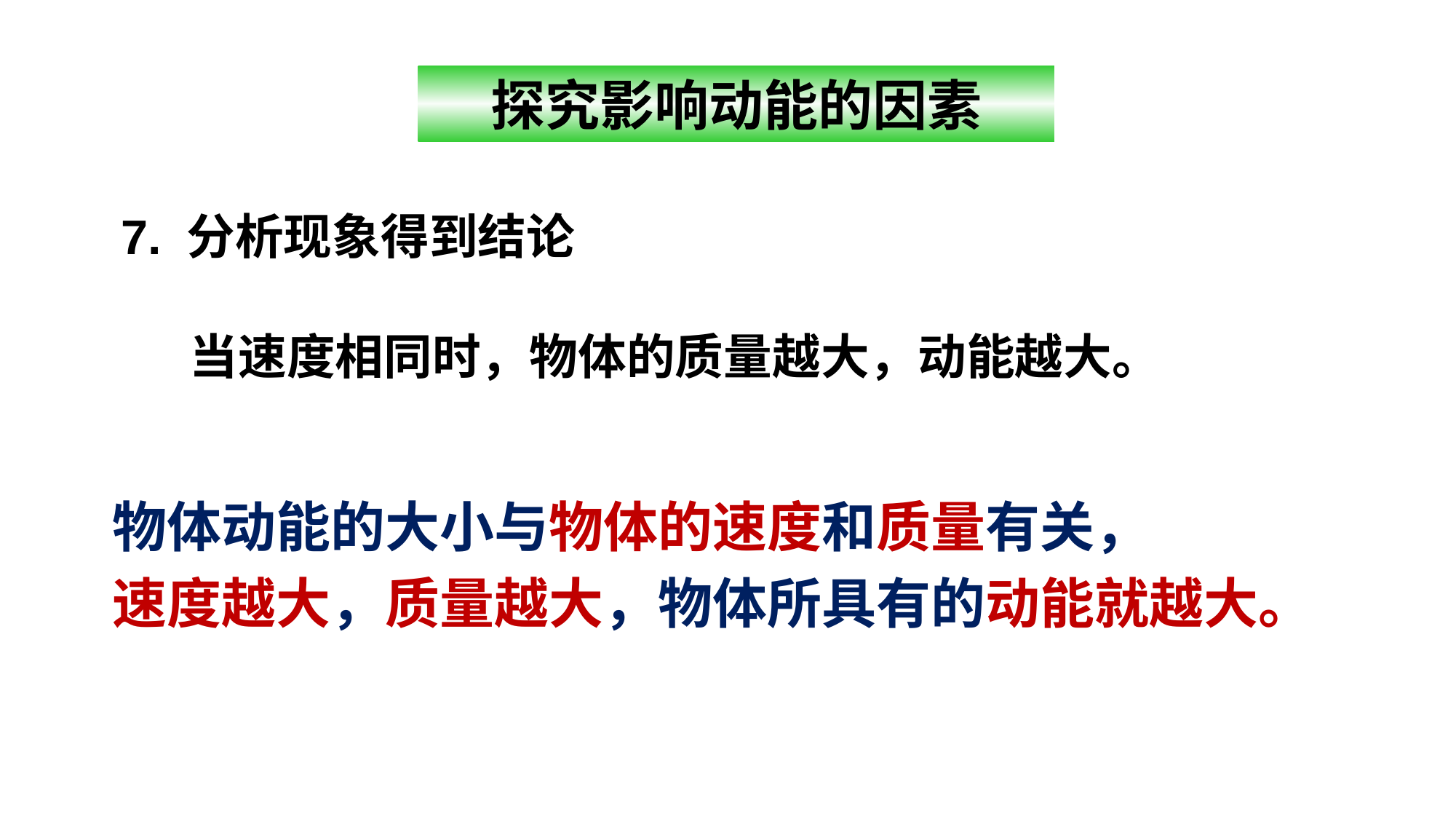

探究影响动能的因素
7. 分析现象得到结论
当速度相同时，物体的质量越大，动能越大。
物体动能的大小与物体的速度和质量有关，
速度越大，质量越大，物体所具有的动能就越大。